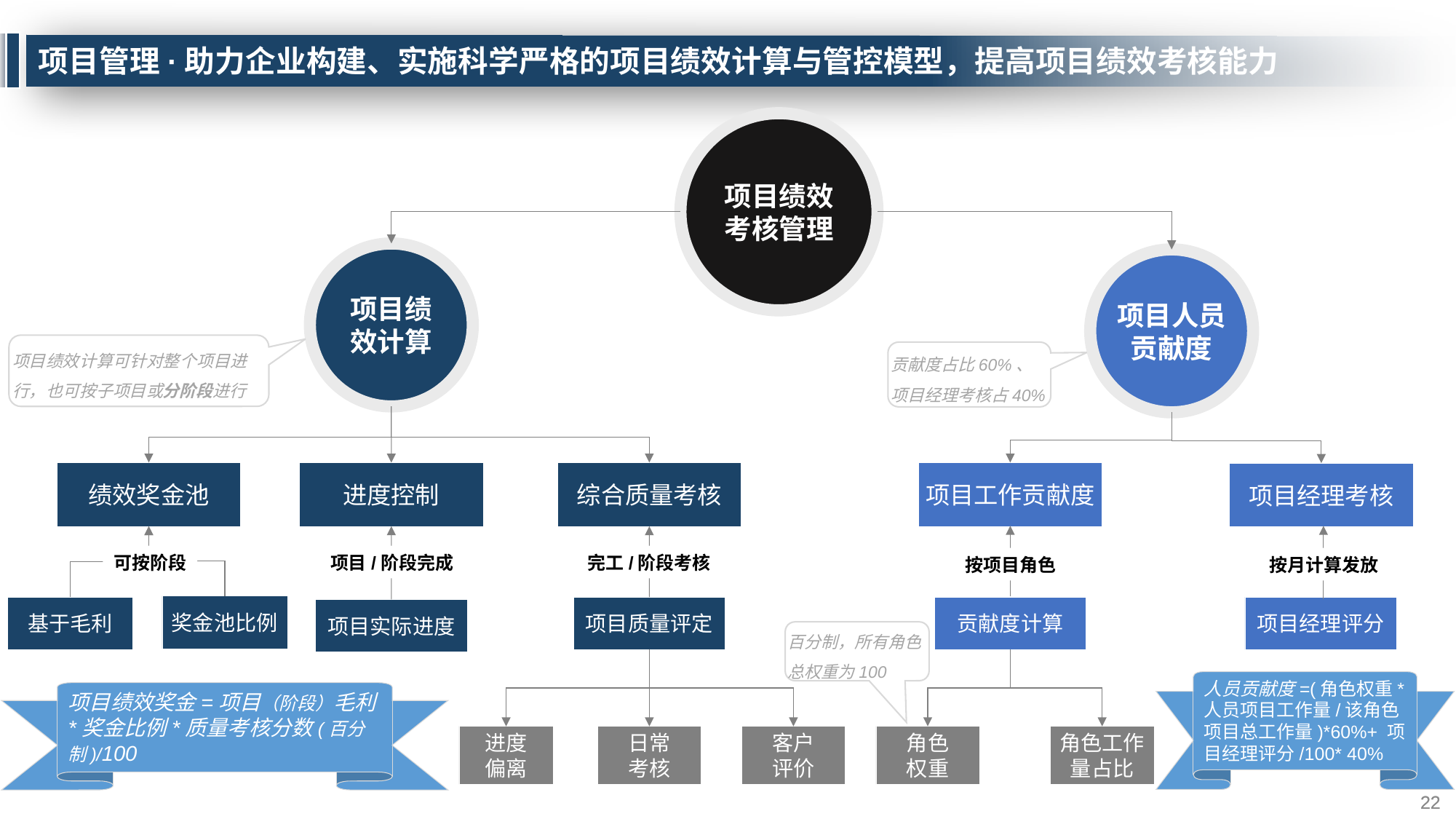

# 项目管理·助力企业构建、实施科学严格的项目绩效计算与管控模型，提高项目绩效考核能力
项目绩效
考核管理
项目绩
效计算
项目人员贡献度
项目绩效计算可针对整个项目进
行，也可按子项目或分阶段进行
贡献度占比60%、项目经理考核占40%
进度控制
项目工作贡献度
绩效奖金池
综合质量考核
项目经理考核
可按阶段
项目/阶段完成
完工/阶段考核
按项目角色
按月计算发放
奖金池比例
项目质量评定
基于毛利
贡献度计算
项目经理评分
项目实际进度
百分制，所有角色总权重为100
人员贡献度=(角色权重*人员项目工作量/该角色项目总工作量)*60%+ 项目经理评分/100* 40%
项目绩效奖金=项目（阶段）毛利*奖金比例*质量考核分数(百分制)/100
角色
权重
角色工作
量占比
进度
偏离
日常
考核
客户
评价